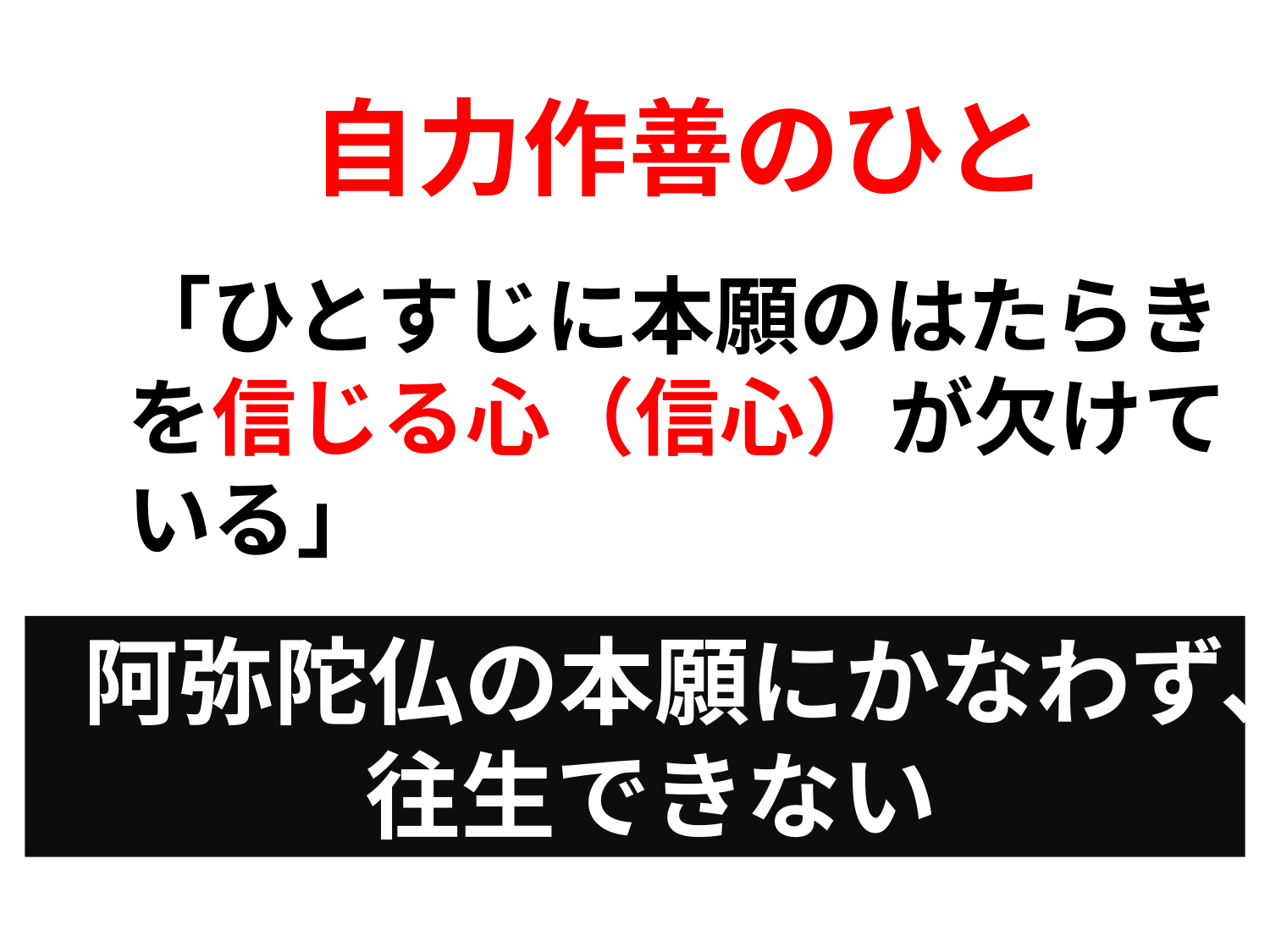

自力作善のひと
「ひとすじに本願のはたらきを信じる心（信心）が欠けている」
阿弥陀仏の本願にかなわず、往生できない